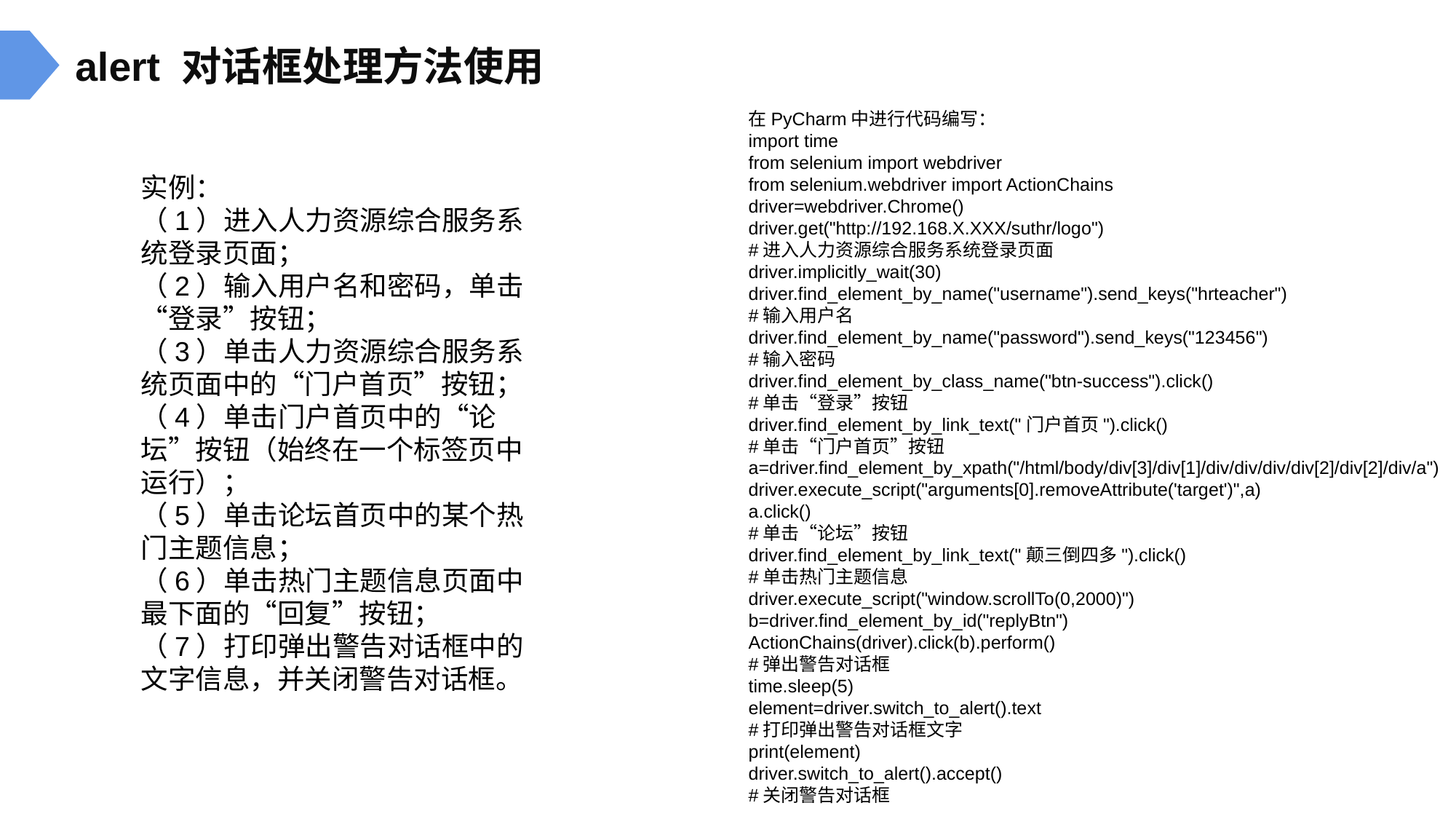

alert 对话框处理方法使用
在PyCharm中进行代码编写：
import time
from selenium import webdriver
from selenium.webdriver import ActionChains
driver=webdriver.Chrome()
driver.get("http://192.168.X.XXX/suthr/logo")
#进入人力资源综合服务系统登录页面
driver.implicitly_wait(30)
driver.find_element_by_name("username").send_keys("hrteacher")
#输入用户名
driver.find_element_by_name("password").send_keys("123456")
#输入密码
driver.find_element_by_class_name("btn-success").click()
#单击“登录”按钮
driver.find_element_by_link_text("门户首页").click()
#单击“门户首页”按钮
a=driver.find_element_by_xpath("/html/body/div[3]/div[1]/div/div/div/div[2]/div[2]/div/a")
driver.execute_script("arguments[0].removeAttribute('target')",a)
a.click()
#单击“论坛”按钮
driver.find_element_by_link_text("颠三倒四多").click()
#单击热门主题信息
driver.execute_script("window.scrollTo(0,2000)")
b=driver.find_element_by_id("replyBtn")
ActionChains(driver).click(b).perform()
#弹出警告对话框
time.sleep(5)
element=driver.switch_to_alert().text
#打印弹出警告对话框文字
print(element)
driver.switch_to_alert().accept()
#关闭警告对话框
实例：
（1）进入人力资源综合服务系统登录页面；
（2）输入用户名和密码，单击“登录”按钮；
（3）单击人力资源综合服务系统页面中的“门户首页”按钮；
（4）单击门户首页中的“论坛”按钮（始终在一个标签页中运行）；
（5）单击论坛首页中的某个热门主题信息；
（6）单击热门主题信息页面中最下面的“回复”按钮；
（7）打印弹出警告对话框中的文字信息，并关闭警告对话框。